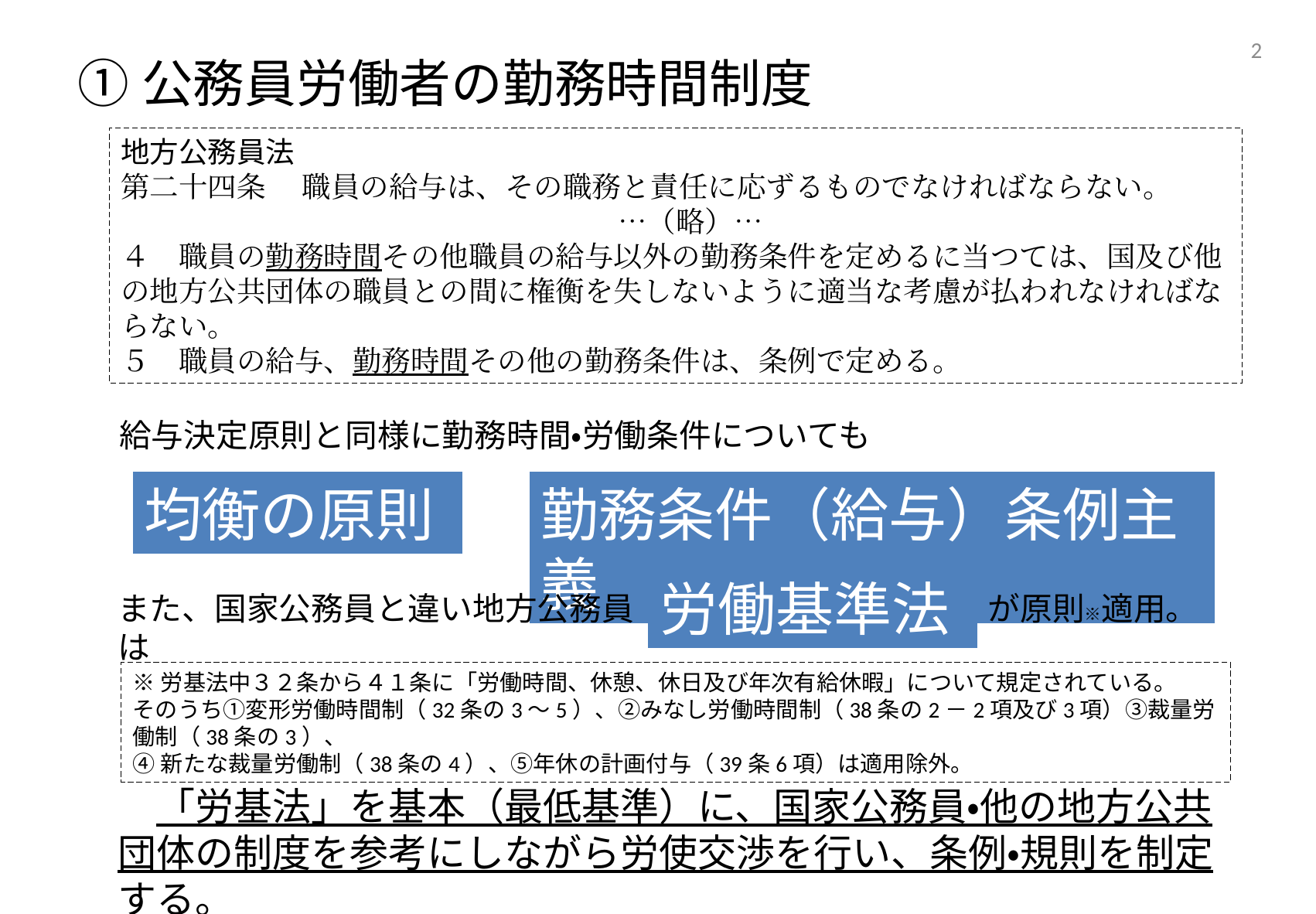

2
# ①公務員労働者の勤務時間制度
地方公務員法
第二十四条 　職員の給与は、その職務と責任に応ずるものでなければならない。
　…（略）…
４　職員の勤務時間その他職員の給与以外の勤務条件を定めるに当つては、国及び他の地方公共団体の職員との間に権衡を失しないように適当な考慮が払われなければならない。
５　職員の給与、勤務時間その他の勤務条件は、条例で定める。
給与決定原則と同様に勤務時間・労働条件についても
均衡の原則
勤務条件（給与）条例主義
労働基準法
また、国家公務員と違い地方公務員は
が原則※適用。
※労基法中３２条から４１条に「労働時間、休憩、休日及び年次有給休暇」について規定されている。
そのうち①変形労働時間制（32条の3～5）、②みなし労働時間制（38条の2－2項及び3項）③裁量労働制（38条の3）、
④新たな裁量労働制（38条の4）、⑤年休の計画付与（39条6項）は適用除外。
　「労基法」を基本（最低基準）に、国家公務員・他の地方公共団体の制度を参考にしながら労使交渉を行い、条例・規則を制定する。